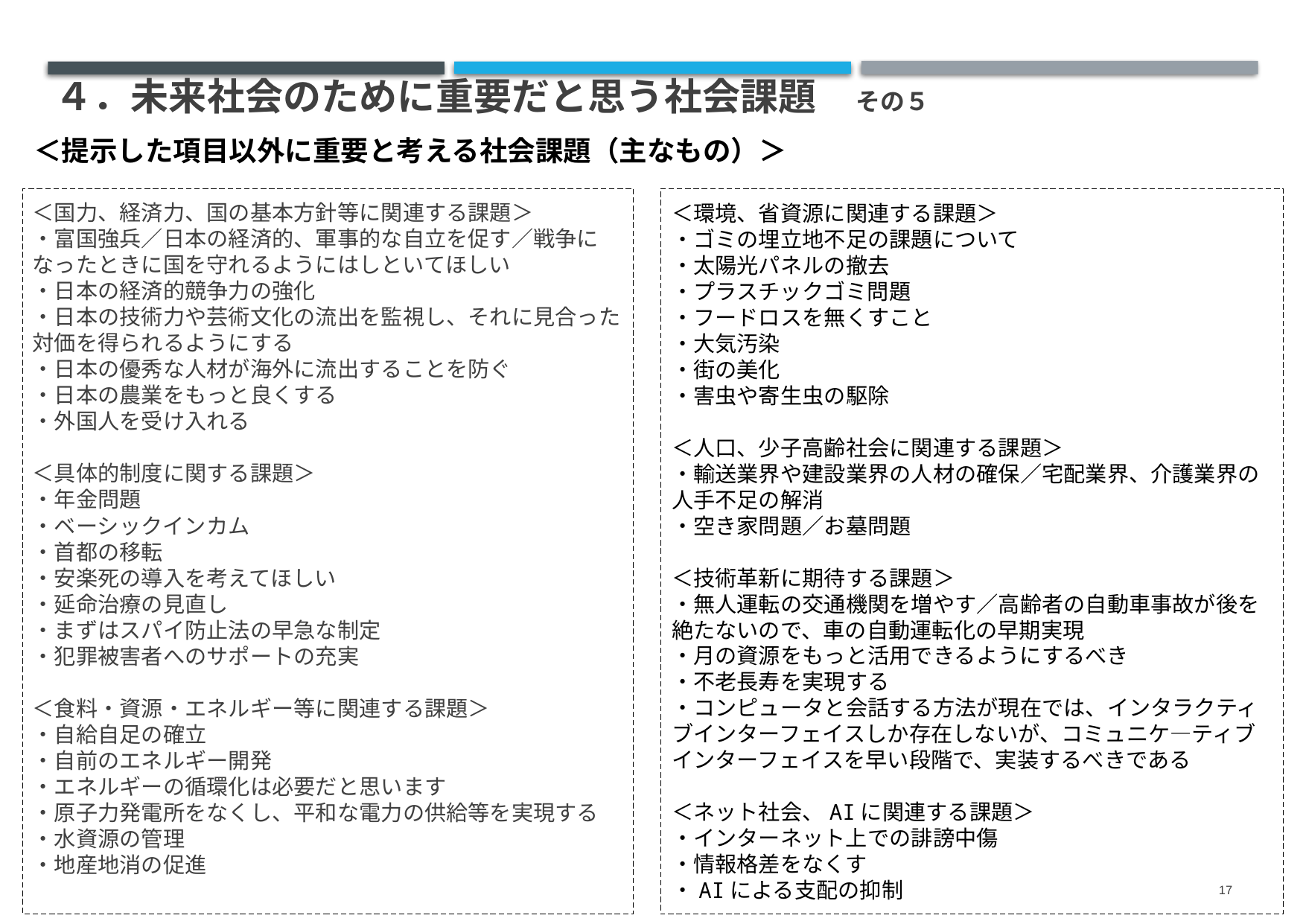

# ４．未来社会のために重要だと思う社会課題　その５
＜提示した項目以外に重要と考える社会課題（主なもの）＞
＜国力、経済力、国の基本方針等に関連する課題＞
・富国強兵／日本の経済的、軍事的な自立を促す／戦争になったときに国を守れるようにはしといてほしい
・日本の経済的競争力の強化
・日本の技術力や芸術文化の流出を監視し、それに見合った対価を得られるようにする
・日本の優秀な人材が海外に流出することを防ぐ
・日本の農業をもっと良くする
・外国人を受け入れる

＜具体的制度に関する課題＞
・年金問題
・ベーシックインカム
・首都の移転
・安楽死の導入を考えてほしい
・延命治療の見直し
・まずはスパイ防止法の早急な制定
・犯罪被害者へのサポートの充実

＜食料・資源・エネルギー等に関連する課題＞
・自給自足の確立
・自前のエネルギー開発
・エネルギーの循環化は必要だと思います
・原子力発電所をなくし、平和な電力の供給等を実現する
・水資源の管理
・地産地消の促進

＜環境、省資源に関連する課題＞
・ゴミの埋立地不足の課題について
・太陽光パネルの撤去
・プラスチックゴミ問題
・フードロスを無くすこと
・大気汚染
・街の美化
・害虫や寄生虫の駆除

＜人口、少子高齢社会に関連する課題＞
・輸送業界や建設業界の人材の確保／宅配業界、介護業界の人手不足の解消
・空き家問題／お墓問題

＜技術革新に期待する課題＞
・無人運転の交通機関を増やす／高齢者の自動車事故が後を絶たないので、車の自動運転化の早期実現
・月の資源をもっと活用できるようにするべき
・不老長寿を実現する
・コンピュータと会話する方法が現在では、インタラクティブインターフェイスしか存在しないが、コミュニケ―ティブインターフェイスを早い段階で、実装するべきである

＜ネット社会、AIに関連する課題＞
・インターネット上での誹謗中傷
・情報格差をなくす
・AIによる支配の抑制
17